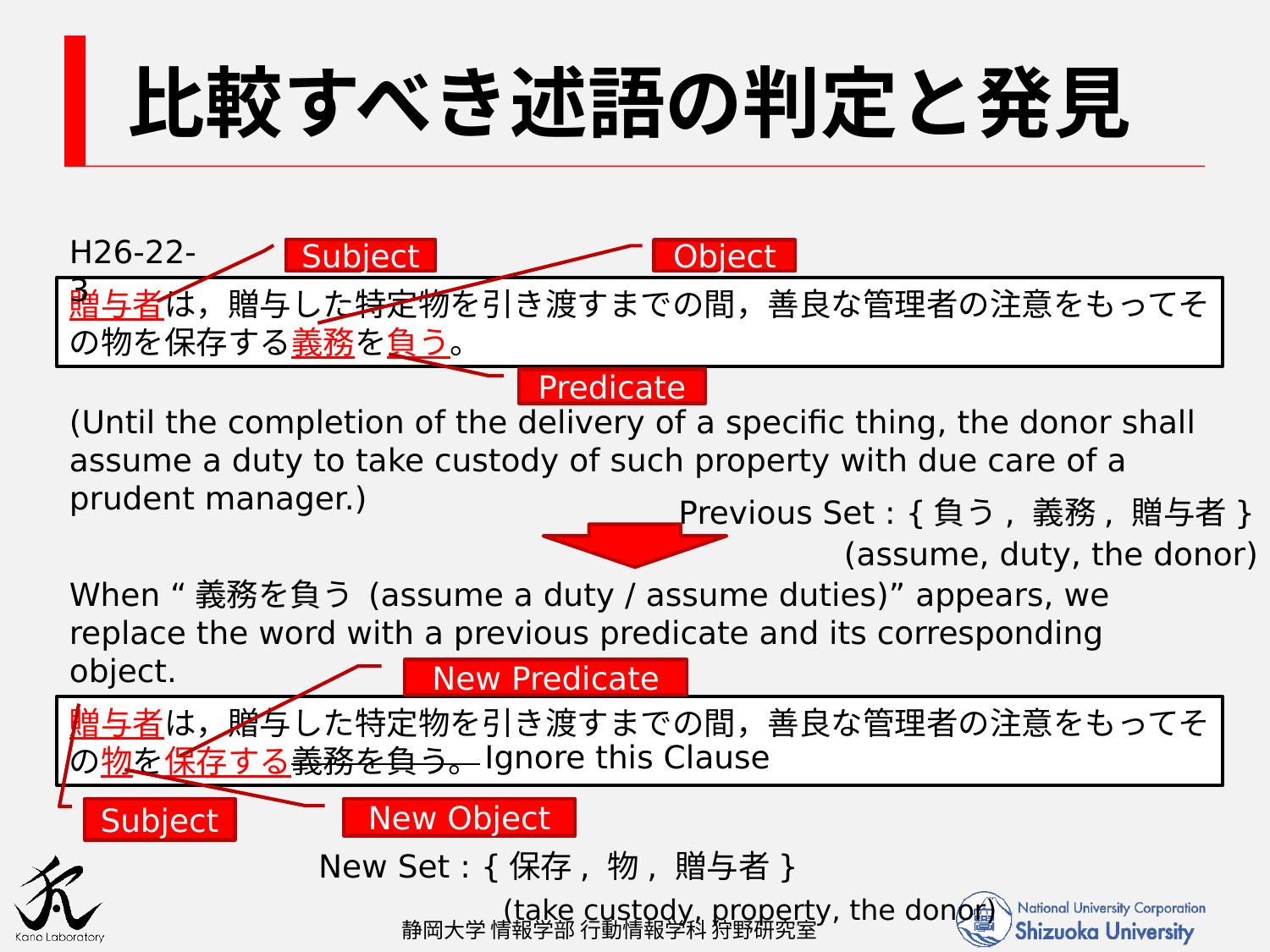

# 比較すべき述語の判定と発見
H26-22-3
Subject
Object
贈与者は，贈与した特定物を引き渡すまでの間，善良な管理者の注意をもってその物を保存する義務を負う。
Predicate
(Until the completion of the delivery of a specific thing, the donor shall assume a duty to take custody of such property with due care of a prudent manager.)
Previous Set : {負う, 義務, 贈与者}

(assume, duty, the donor)
When “義務を負う (assume a duty / assume duties)” appears, we replace the word with a previous predicate and its corresponding object.
New Predicate
贈与者は，贈与した特定物を引き渡すまでの間，善良な管理者の注意をもってその物を保存する義務を負う。
Ignore this Clause
New Object
Subject
New Set : {保存, 物, 贈与者}
(take custody, property, the donor)